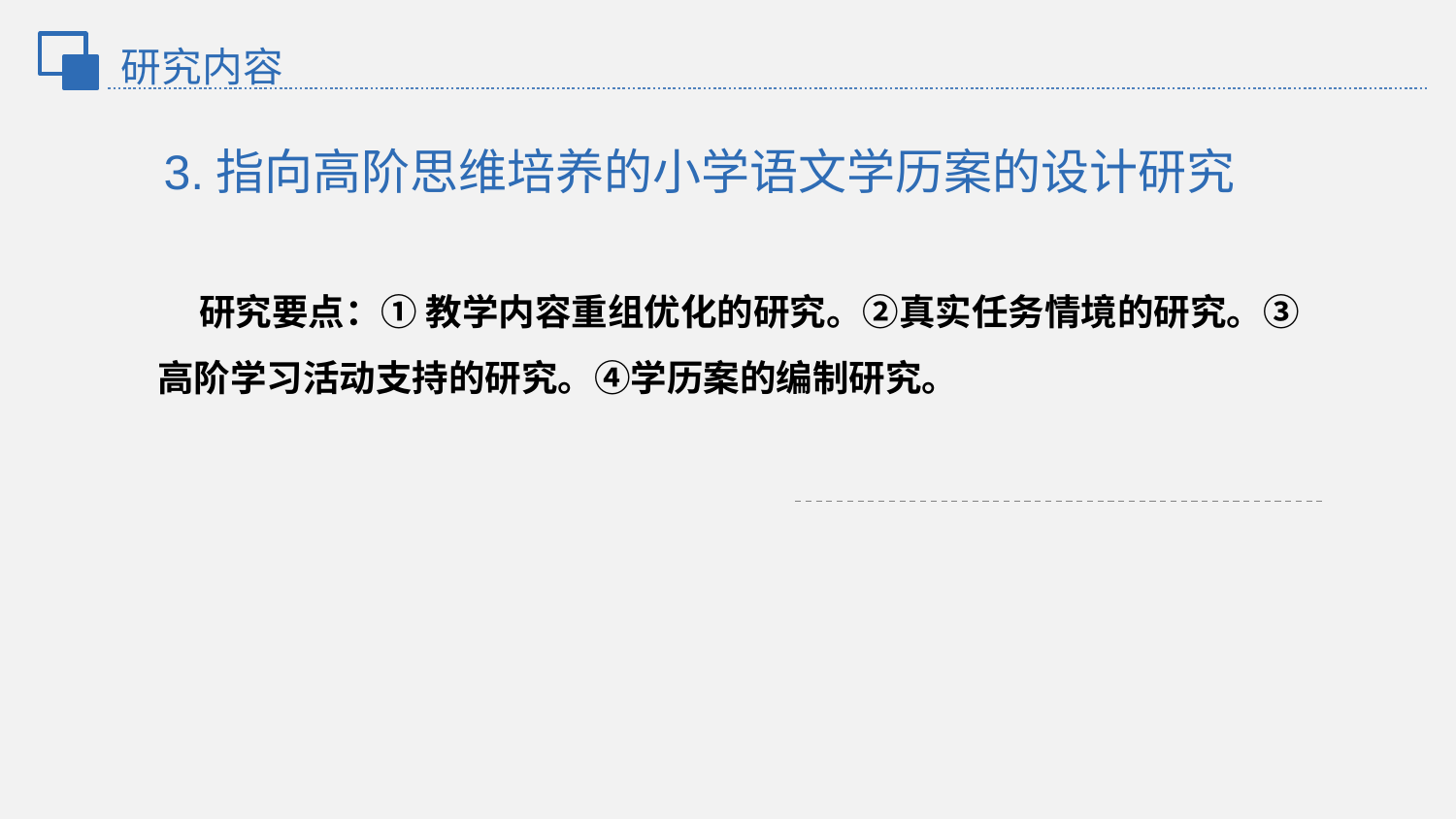

研究内容

3.指向高阶思维培养的小学语文学历案的设计研究
    研究要点：① 教学内容重组优化的研究。②真实任务情境的研究。③高阶学习活动支持的研究。④学历案的编制研究。